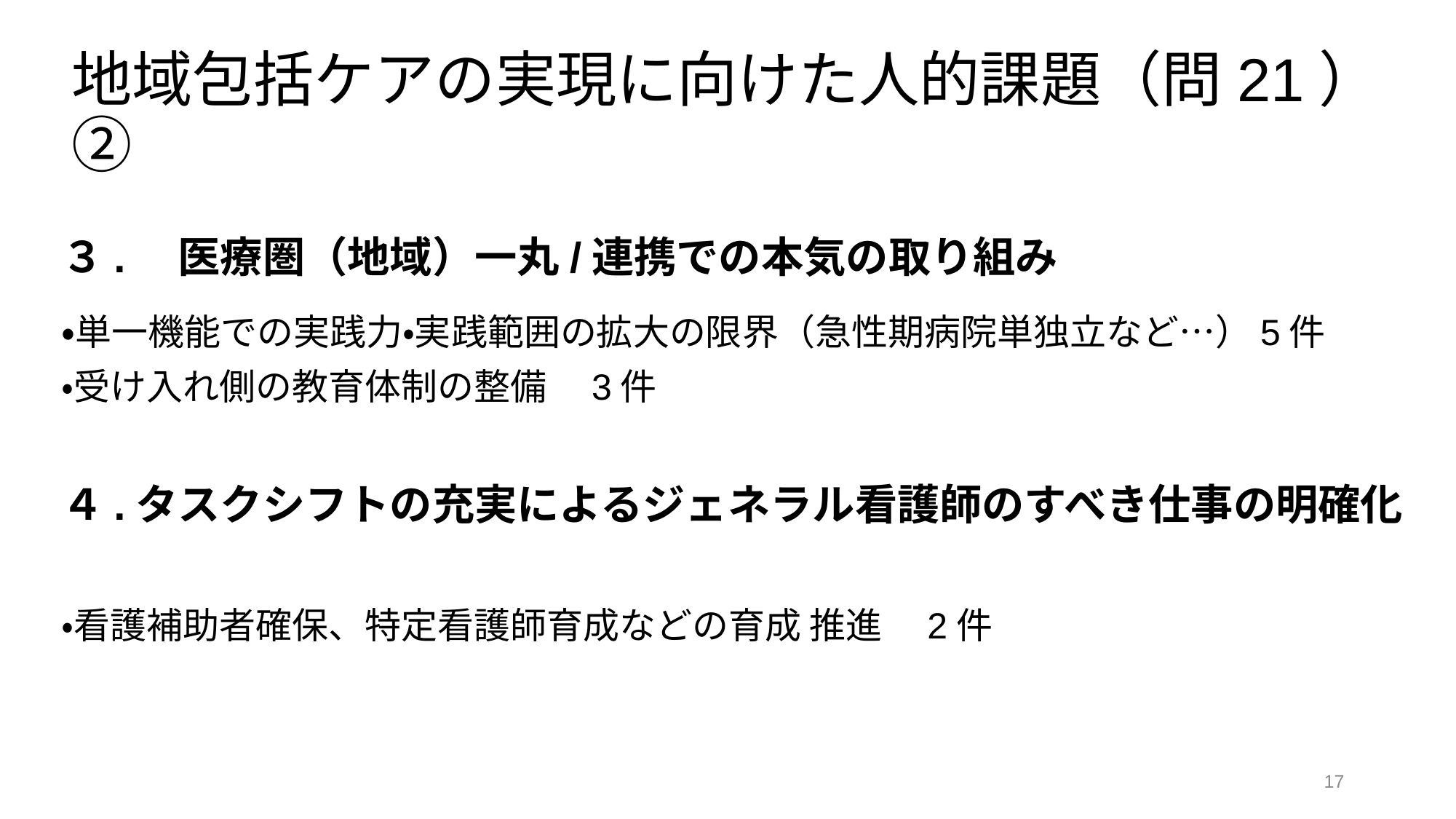

# 地域包括ケアの実現に向けた人的課題（問21）②

３.　医療圏（地域）一丸/連携での本気の取り組み

・単一機能での実践力・実践範囲の拡大の限界（急性期病院単独立など…）5件
・受け入れ側の教育体制の整備　3件

４.タスクシフトの充実によるジェネラル看護師のすべき仕事の明確化

・看護補助者確保、特定看護師育成などの育成 推進　2件
17